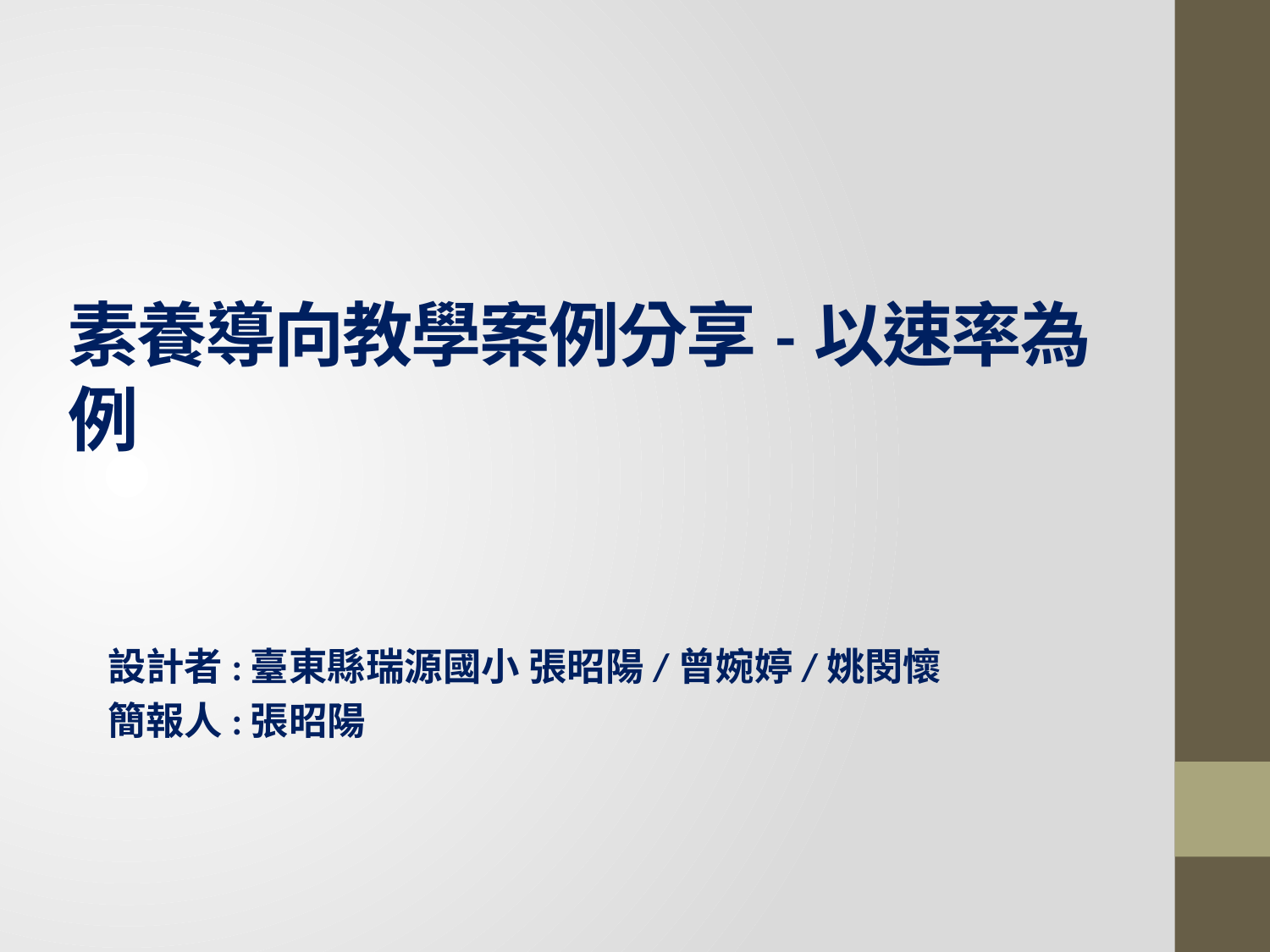

# 素養導向教學案例分享-以速率為例
設計者:臺東縣瑞源國小 張昭陽/曾婉婷/姚閔懷
簡報人:張昭陽